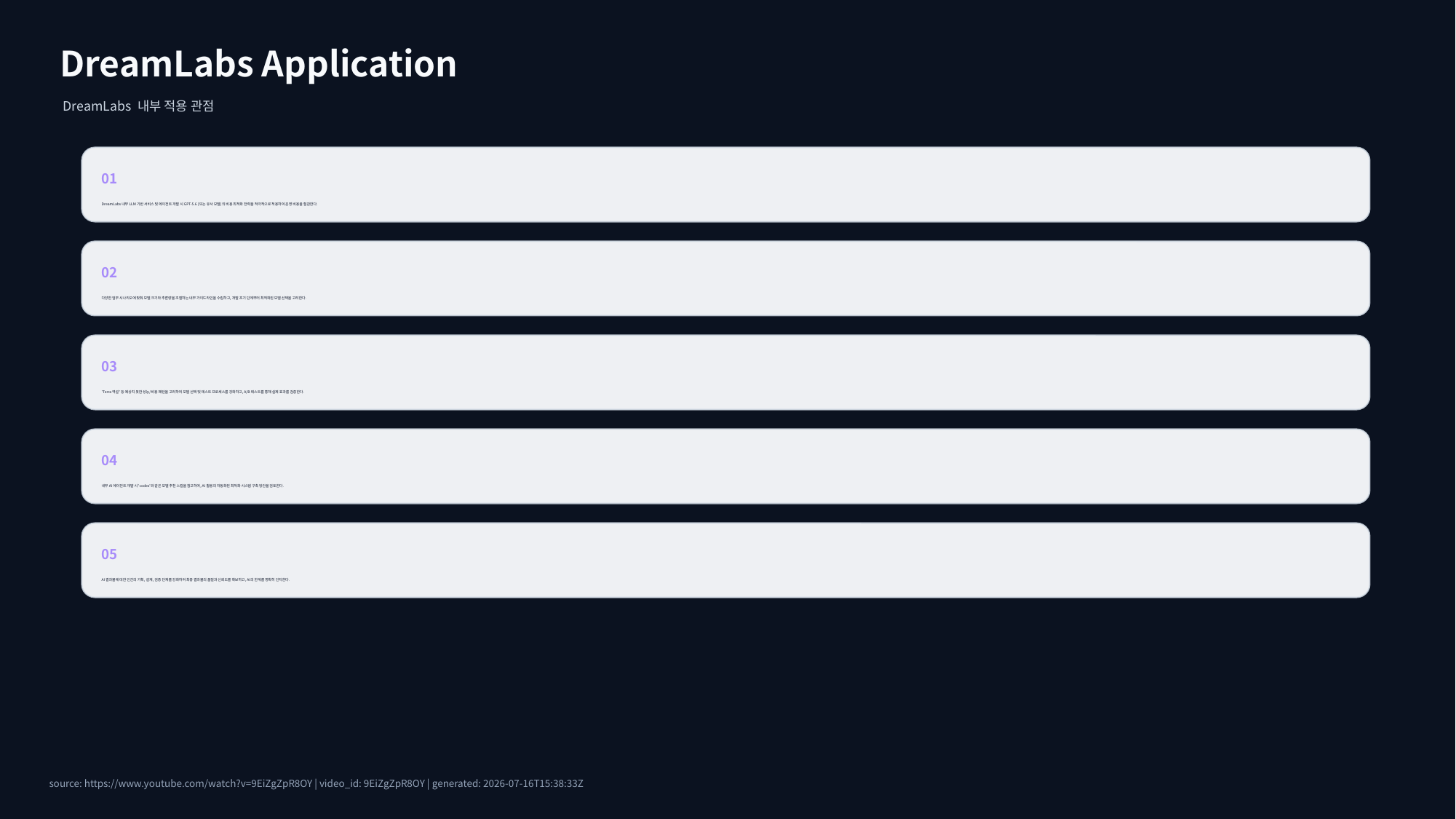

DreamLabs Application
DreamLabs 내부 적용 관점

01
DreamLabs 내부 LLM 기반 서비스 및 에이전트 개발 시 GPT-5.6 (또는 유사 모델)의 비용 최적화 전략을 적극적으로 적용하여 운영 비용을 절감한다.

02
다양한 업무 시나리오에 맞춰 모델 크기와 추론량을 조절하는 내부 가이드라인을 수립하고, 개발 초기 단계부터 최적화된 모델 선택을 고려한다.

03
'Terra 역설' 등 예상치 못한 성능/비용 패턴을 고려하여 모델 선택 및 테스트 프로세스를 강화하고, A/B 테스트를 통해 실제 효과를 검증한다.

04
내부 AI 에이전트 개발 시 'codex'와 같은 모델 추천 스킬을 참고하여, AI 활용의 자동화된 최적화 시스템 구축 방안을 검토한다.

05
AI 결과물에 대한 인간의 기획, 설계, 검증 단계를 강화하여 최종 결과물의 품질과 신뢰도를 확보하고, AI의 한계를 명확히 인지한다.
source: https://www.youtube.com/watch?v=9EiZgZpR8OY | video_id: 9EiZgZpR8OY | generated: 2026-07-16T15:38:33Z